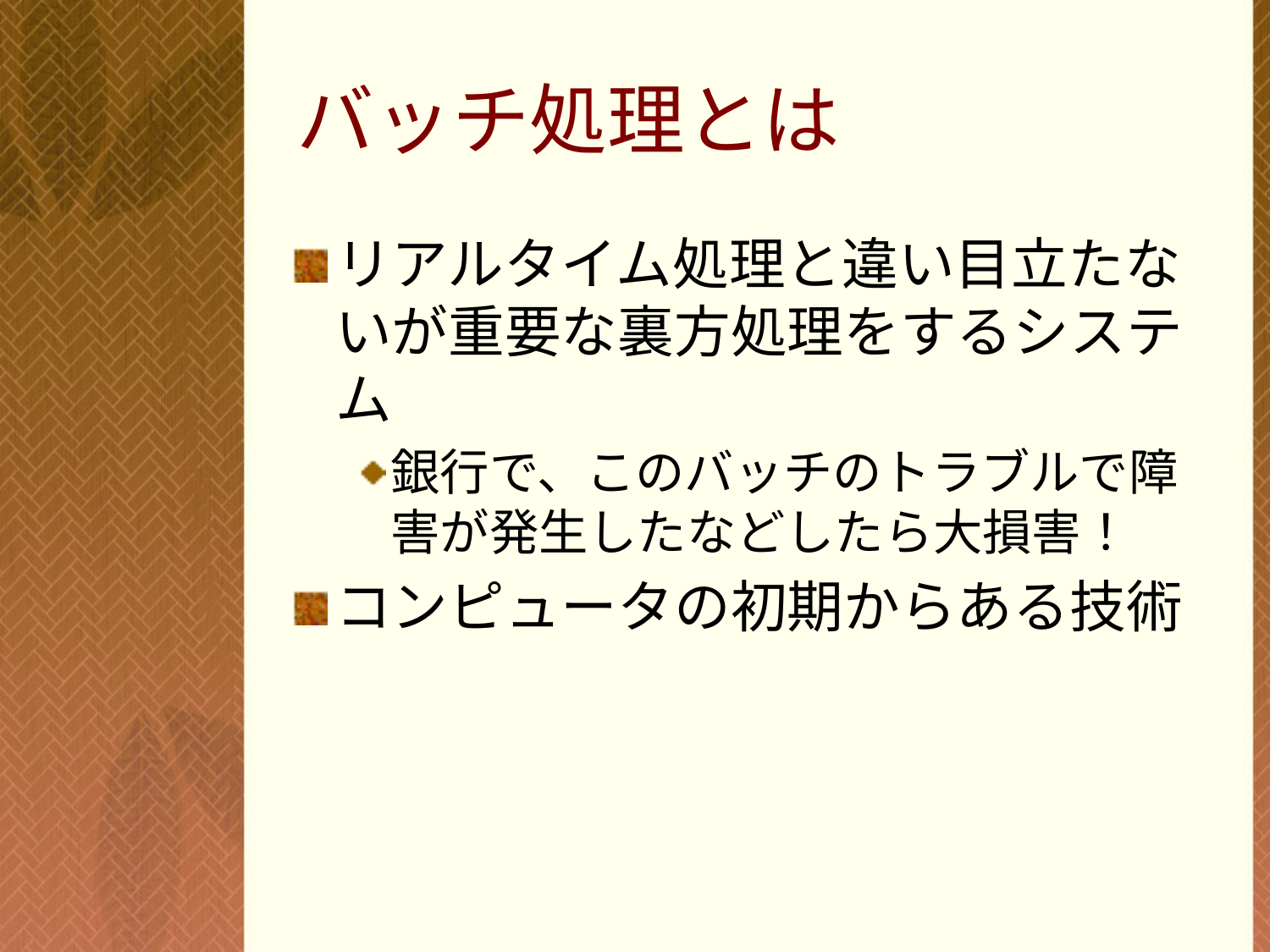

# バッチ処理とは
リアルタイム処理と違い目立たないが重要な裏方処理をするシステム
銀行で、このバッチのトラブルで障害が発生したなどしたら大損害！
コンピュータの初期からある技術